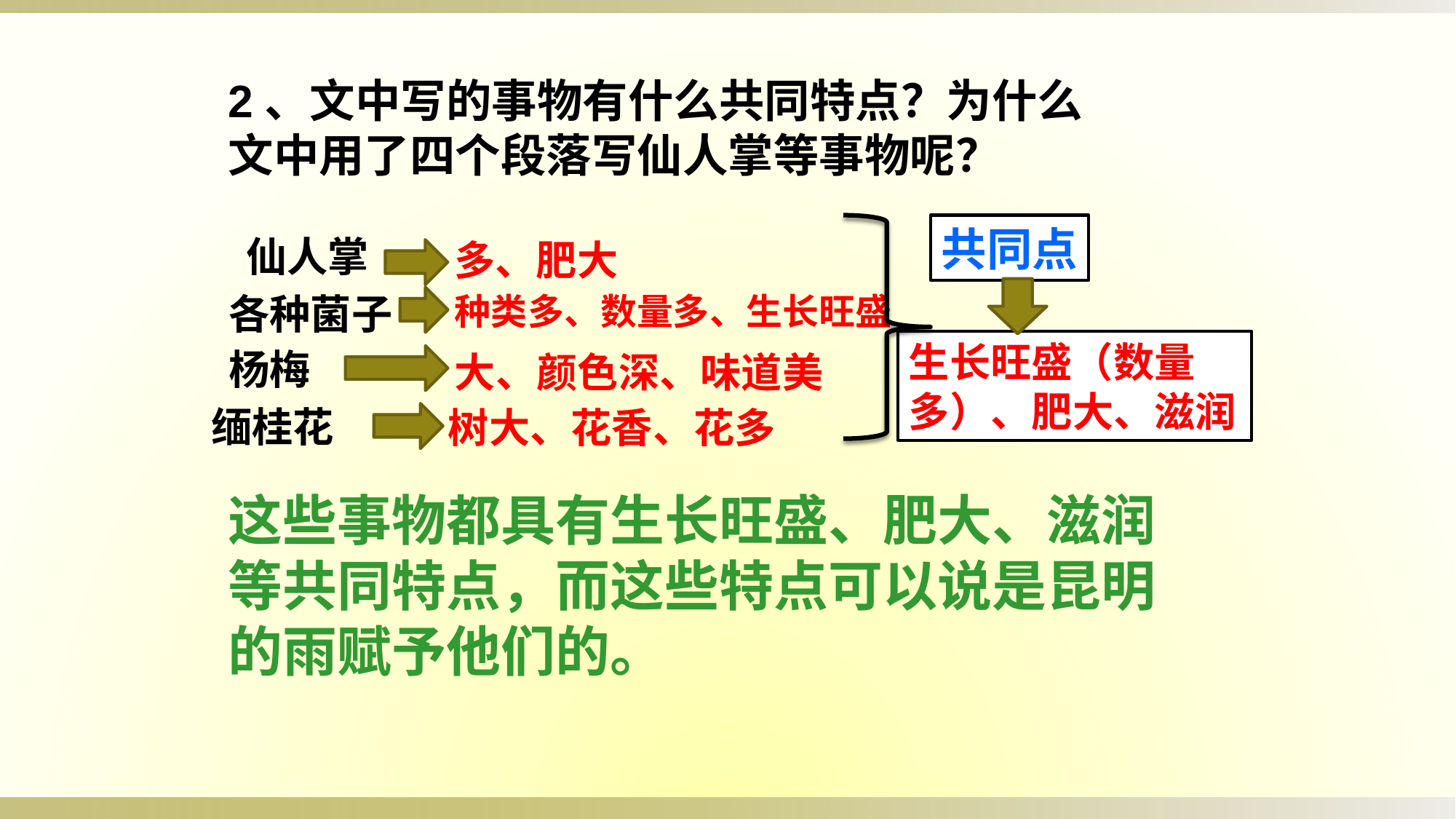

2、文中写的事物有什么共同特点？为什么文中用了四个段落写仙人掌等事物呢？

共同点
仙人掌
多、肥大

各种菌子
种类多、数量多、生长旺盛

生长旺盛（数量多）、肥大、滋润
杨梅
大、颜色深、味道美

缅桂花
树大、花香、花多

这些事物都具有生长旺盛、肥大、滋润等共同特点，而这些特点可以说是昆明的雨赋予他们的。